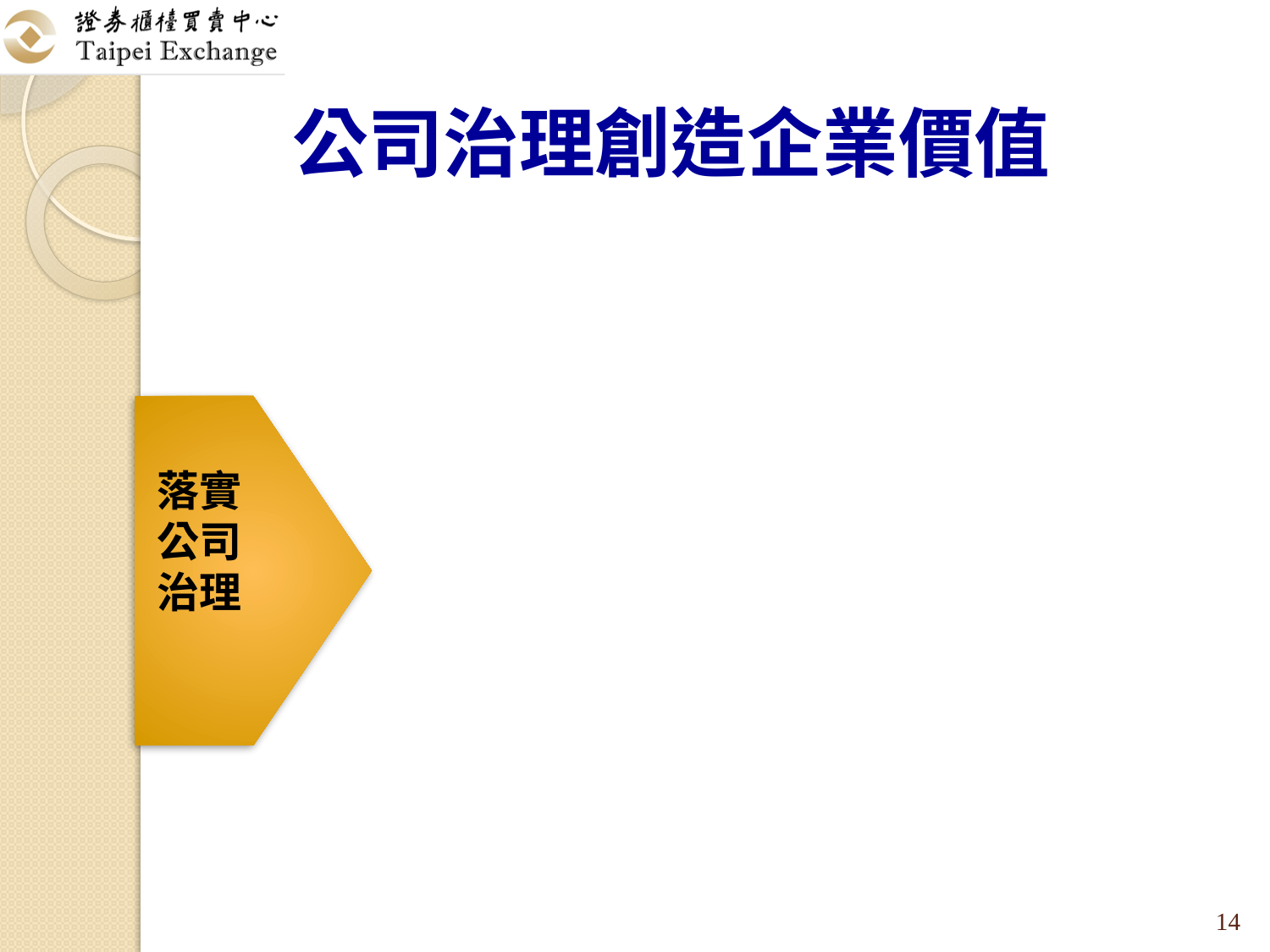

# 公司治理創造企業價值

提高競爭力

取得股東、金融機構、機構投資人認同，有利籌資

提升
經營
品質
創造企業價值
 均衡債權人、員工、供應商、消費者等利害關係人利益

落實
公司
治理
14